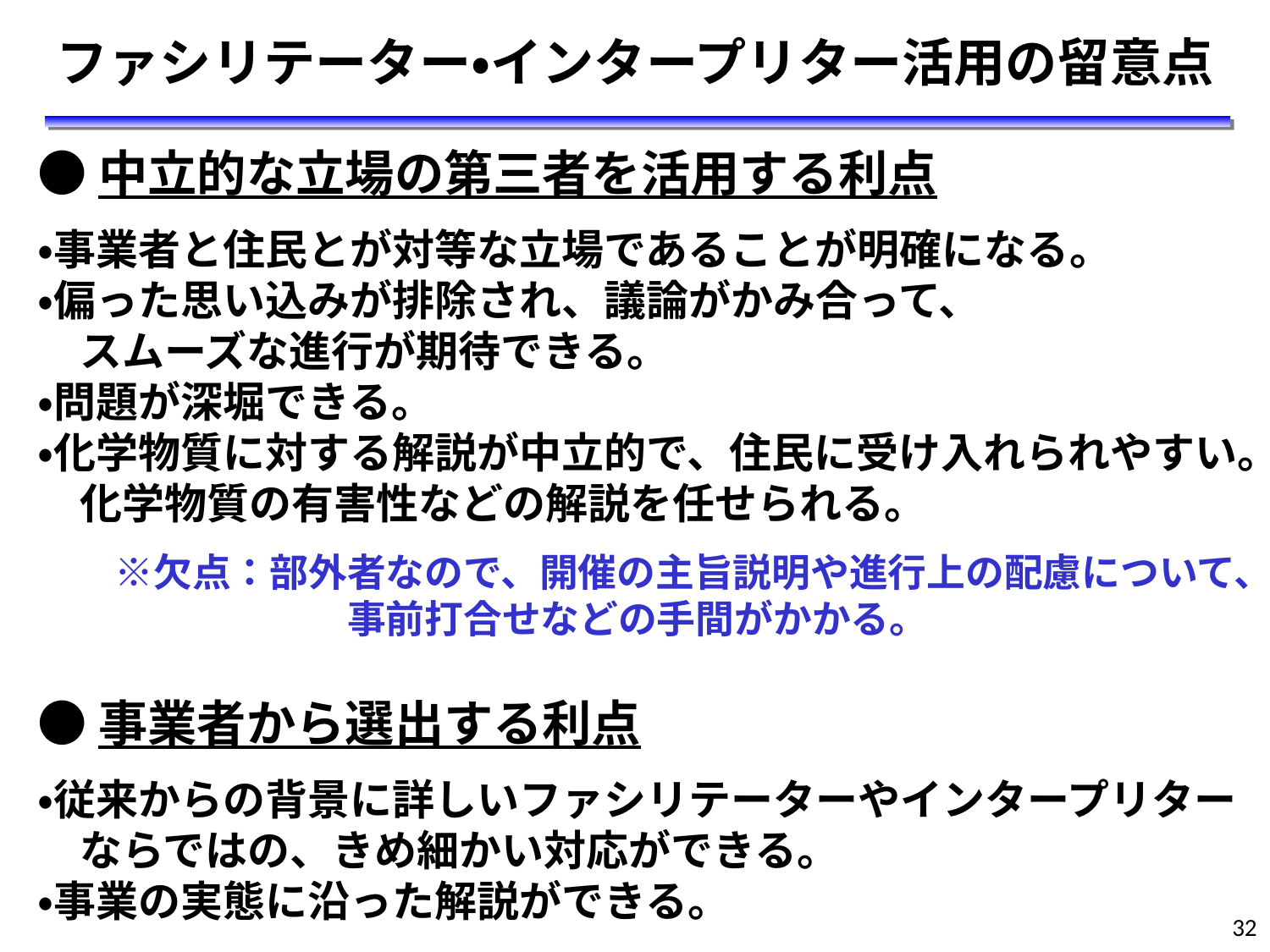

ファシリテーター・インタープリター活用の留意点
●中立的な立場の第三者を活用する利点

・事業者と住民とが対等な立場であることが明確になる。
・偏った思い込みが排除され、議論がかみ合って、
　スムーズな進行が期待できる。
・問題が深堀できる。
・化学物質に対する解説が中立的で、住民に受け入れられやすい。
　化学物質の有害性などの解説を任せられる。

　　※欠点：部外者なので、開催の主旨説明や進行上の配慮について、
　　　　　　　　事前打合せなどの手間がかかる。

●事業者から選出する利点

・従来からの背景に詳しいファシリテーターやインタープリター
　ならではの、きめ細かい対応ができる。
・事業の実態に沿った解説ができる。
32